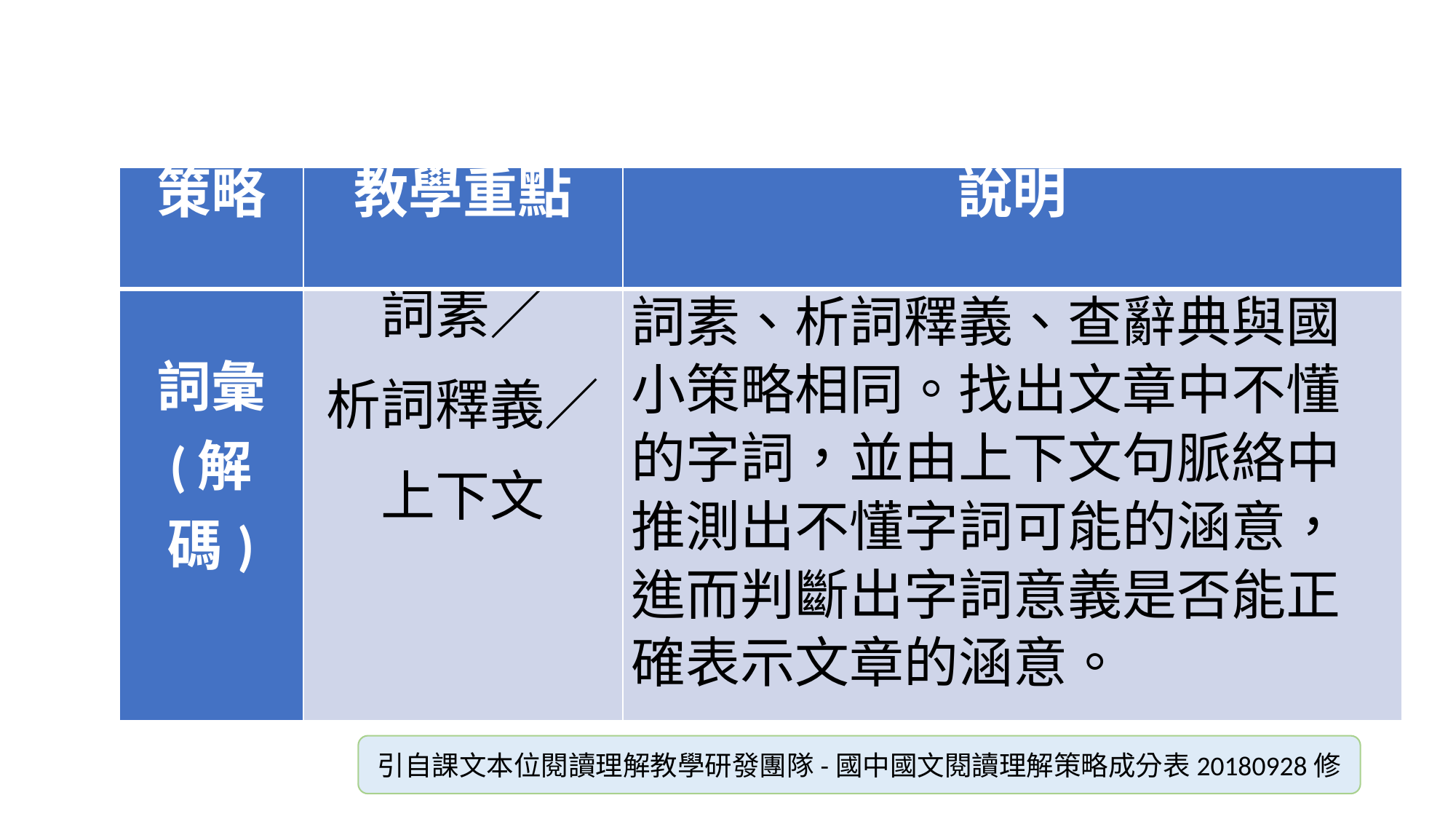

| 策略 | 教學重點 | 說明 |
| --- | --- | --- |
| 詞彙 (解碼) | 詞素／ 析詞釋義／ 上下文 | 詞素、析詞釋義、查辭典與國 小策略相同。找出文章中不懂 的字詞，並由上下文句脈絡中 推測出不懂字詞可能的涵意， 進而判斷出字詞意義是否能正 確表示文章的涵意。 |
引自課文本位閱讀理解教學研發團隊-國中國文閱讀理解策略成分表20180928修